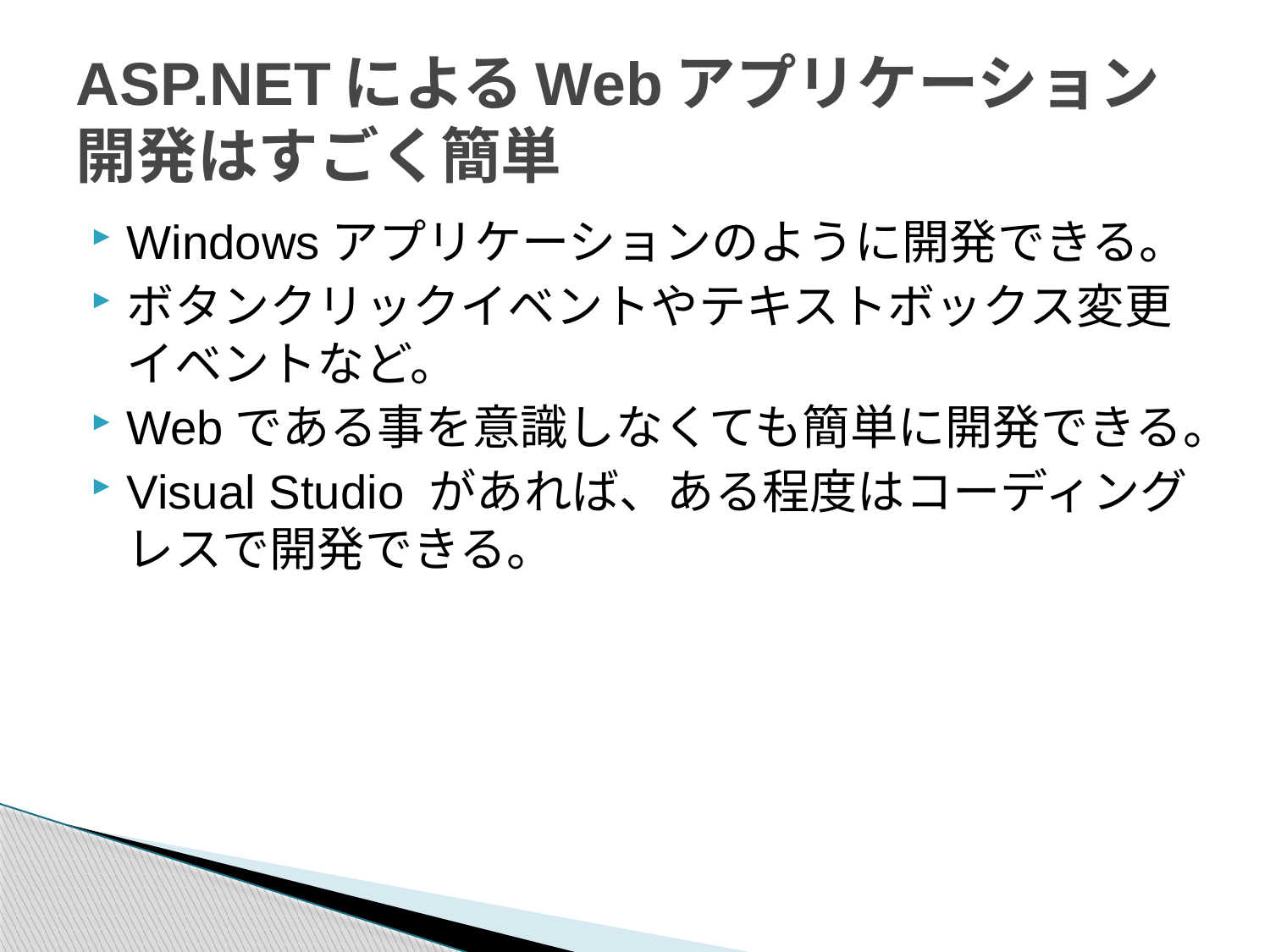

# ASP.NETによるWebアプリケーション開発はすごく簡単
Windowsアプリケーションのように開発できる。
ボタンクリックイベントやテキストボックス変更イベントなど。
Webである事を意識しなくても簡単に開発できる。
Visual Studio があれば、ある程度はコーディングレスで開発できる。